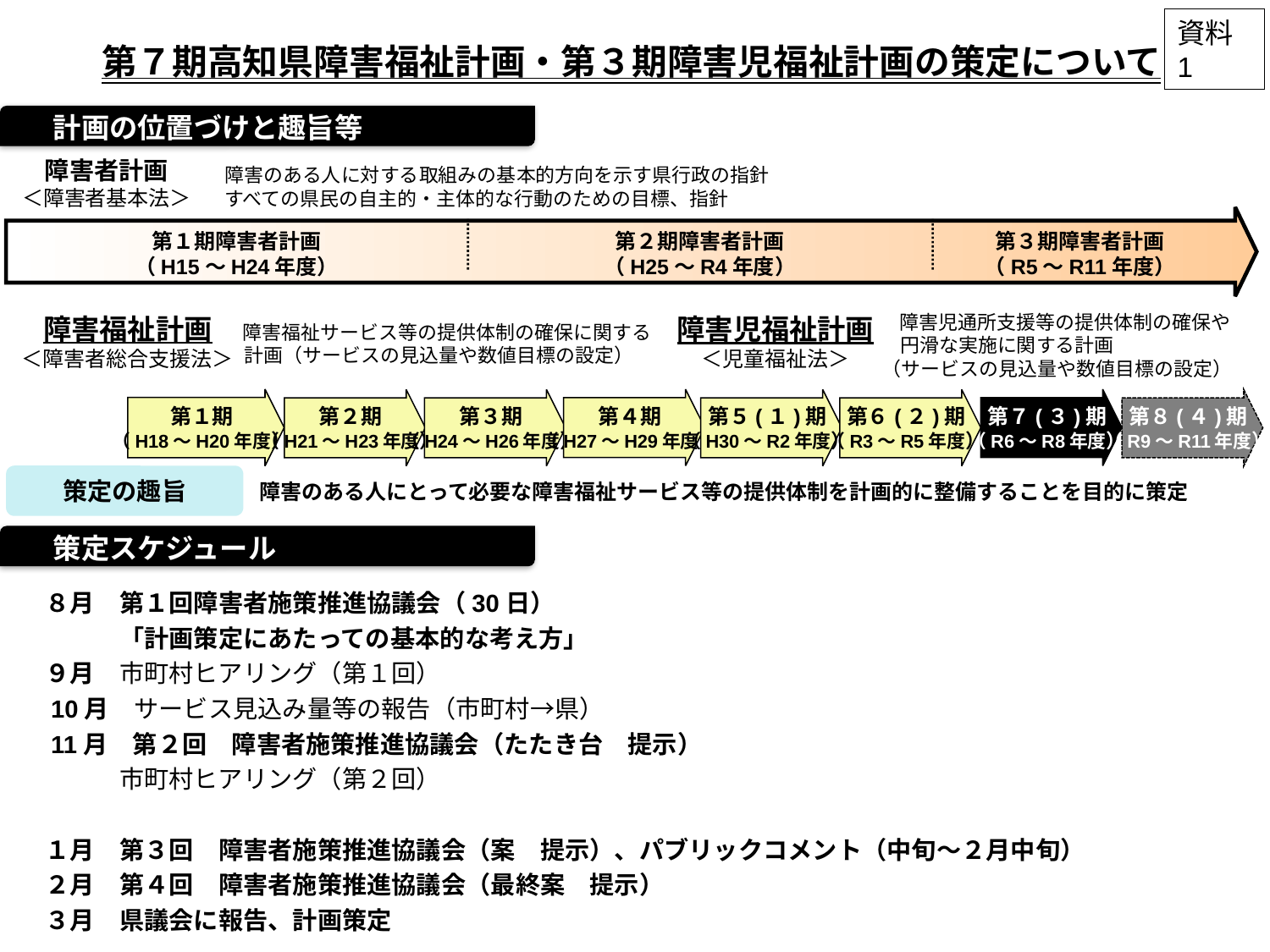

資料1
第７期高知県障害福祉計画・第３期障害児福祉計画の策定について
　 計画の位置づけと趣旨等
|  |  |  |  |  |  |  |  |  |  |  |  |  |  |  |  |  |  |  |  |  |  |  |  |  |  |  |
| --- | --- | --- | --- | --- | --- | --- | --- | --- | --- | --- | --- | --- | --- | --- | --- | --- | --- | --- | --- | --- | --- | --- | --- | --- | --- | --- |
| 15 | 16 | 17 | 18 | 19 | 20 | 21 | 22 | 23 | 24 | 25 | 26 | 27 | 28 | 29 | 30 | 1 | 2 | 3 | 4 | 5 | 6 | 7 | 8 | 9 | 10 | 11 |
障害者計画
＜障害者基本法＞
障害のある人に対する取組みの基本的方向を示す県行政の指針
すべての県民の自主的・主体的な行動のための目標、指針

第１期障害者計画
（H15～H24年度）
第２期障害者計画
（H25～R4年度）
第３期障害者計画
（R5～R11年度）
　障害児通所支援等の提供体制の確保や
   円滑な実施に関する計画
（サービスの見込量や数値目標の設定）
障害福祉計画
＜障害者総合支援法＞
障害児福祉計画
＜児童福祉法＞
　障害福祉サービス等の提供体制の確保に関する
　計画（サービスの見込量や数値目標の設定）
　第１期
　（H18～H20年度）
　第４期
　（H27～H29年度）
　第７(３)期
　（R6～R8年度）
　第２期
　（H21～H23年度）
　第３期
　（H24～H26年度）
　第５(１)期
　（H30～R2年度）
　第６(２)期
　（R3～R5年度）
　第８(４)期
　（R9～R11年度）
策定の趣旨
障害のある人にとって必要な障害福祉サービス等の提供体制を計画的に整備することを目的に策定
　 策定スケジュール
　８月　第１回障害者施策推進協議会（30日）
　　　　「計画策定にあたっての基本的な考え方」
　９月　市町村ヒアリング（第１回）
　10月　サービス見込み量等の報告（市町村→県）
　11月　第２回　障害者施策推進協議会（たたき台　提示）
　　　　市町村ヒアリング（第２回）

　１月　第３回　障害者施策推進協議会（案　提示）、パブリックコメント（中旬～２月中旬）
　２月　第４回　障害者施策推進協議会（最終案　提示）
　３月　県議会に報告、計画策定